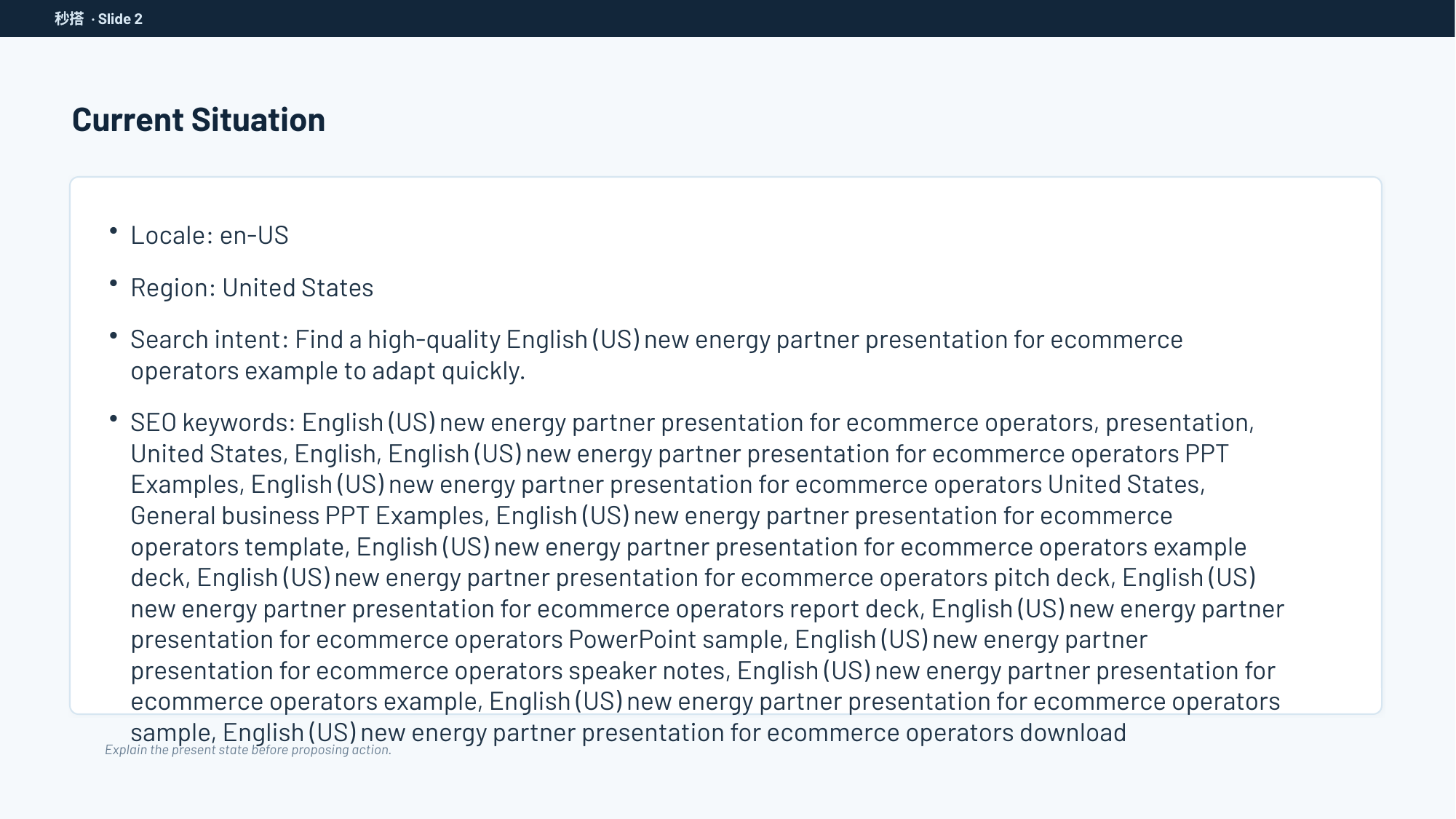

秒搭 · Slide 2
Current Situation

Locale: en-US
Region: United States
Search intent: Find a high-quality English (US) new energy partner presentation for ecommerce operators example to adapt quickly.
SEO keywords: English (US) new energy partner presentation for ecommerce operators, presentation, United States, English, English (US) new energy partner presentation for ecommerce operators PPT Examples, English (US) new energy partner presentation for ecommerce operators United States, General business PPT Examples, English (US) new energy partner presentation for ecommerce operators template, English (US) new energy partner presentation for ecommerce operators example deck, English (US) new energy partner presentation for ecommerce operators pitch deck, English (US) new energy partner presentation for ecommerce operators report deck, English (US) new energy partner presentation for ecommerce operators PowerPoint sample, English (US) new energy partner presentation for ecommerce operators speaker notes, English (US) new energy partner presentation for ecommerce operators example, English (US) new energy partner presentation for ecommerce operators sample, English (US) new energy partner presentation for ecommerce operators download
Explain the present state before proposing action.